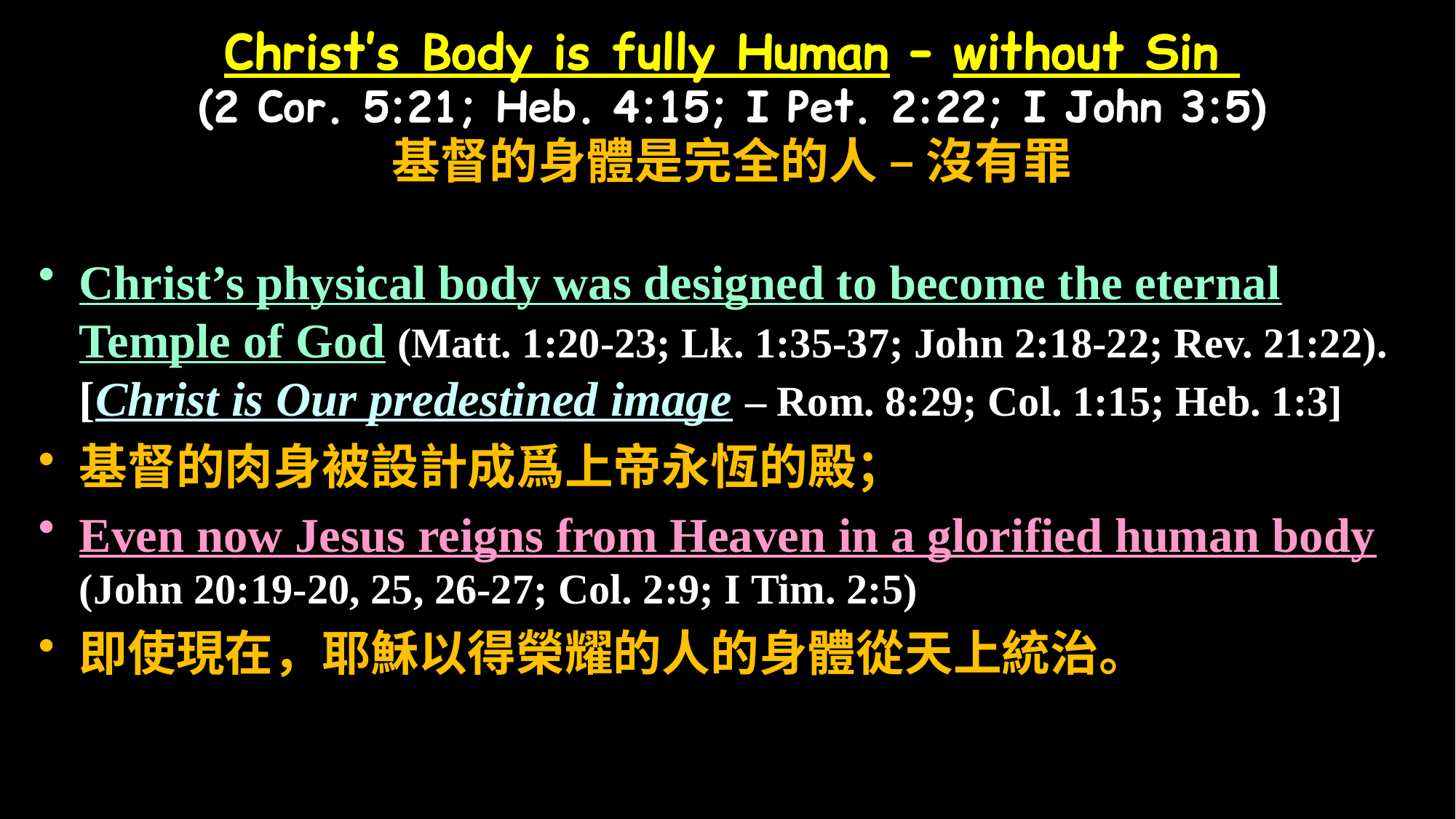

# Christ’s Body is fully Human – without Sin (2 Cor. 5:21; Heb. 4:15; I Pet. 2:22; I John 3:5) 基督的身體是完全的人 – 沒有罪
Christ’s physical body was designed to become the eternal Temple of God (Matt. 1:20-23; Lk. 1:35-37; John 2:18-22; Rev. 21:22).  [Christ is Our predestined image – Rom. 8:29; Col. 1:15; Heb. 1:3]
基督的肉身被設計成爲上帝永恆的殿；
Even now Jesus reigns from Heaven in a glorified human body (John 20:19-20, 25, 26-27; Col. 2:9; I Tim. 2:5)
即使現在，耶穌以得榮耀的人的身體從天上統治。